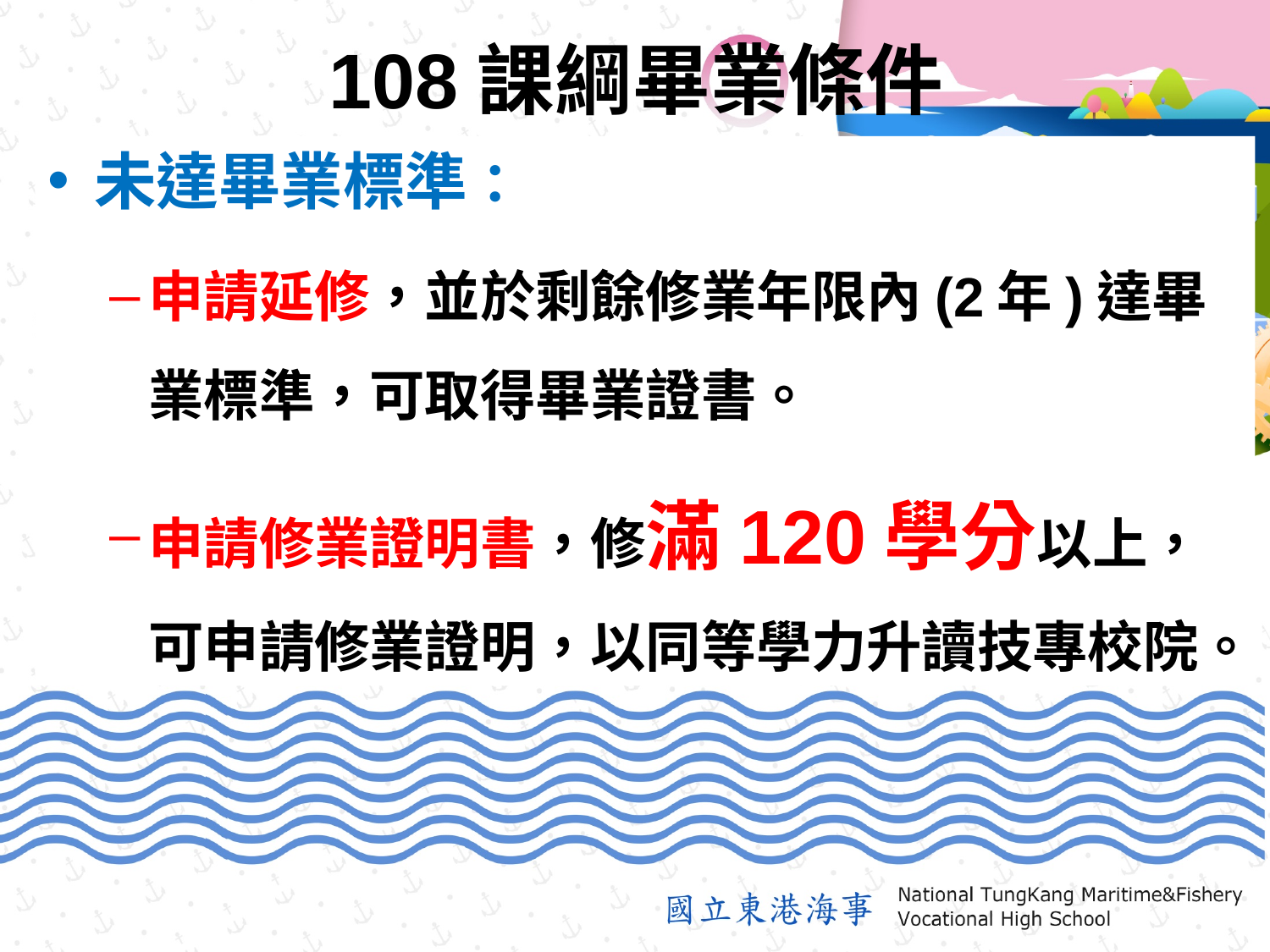

# 108課綱畢業條件
未達畢業標準：
申請延修，並於剩餘修業年限內(2年)達畢業標準，可取得畢業證書。
申請修業證明書，修滿120學分以上，可申請修業證明，以同等學力升讀技專校院。